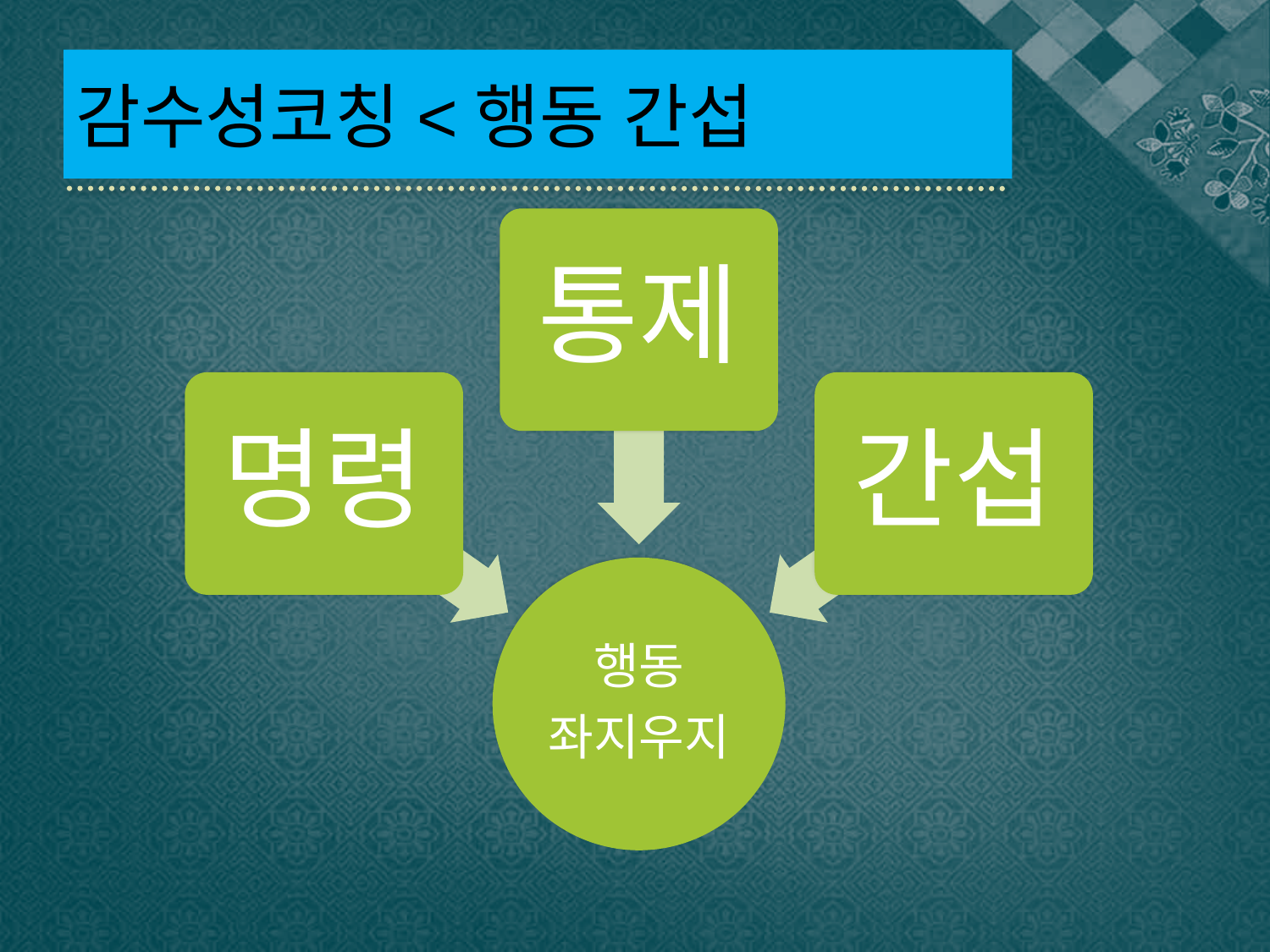

# 감수성코칭<행동 간섭
행동
좌지우지
명령
통제
간섭